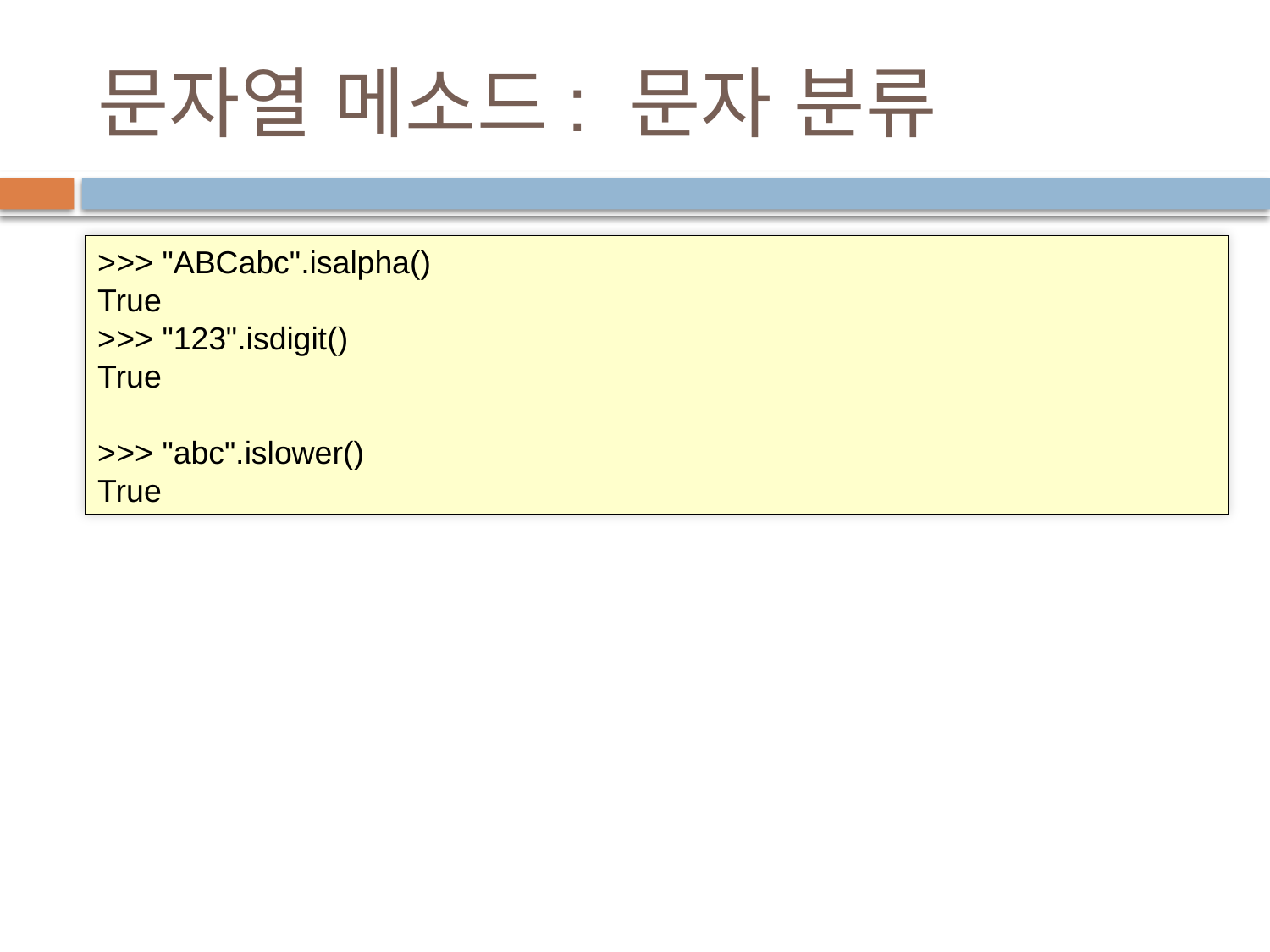

# 문자열 메소드: 문자 분류
>>> "ABCabc".isalpha()
True
>>> "123".isdigit()
True

>>> "abc".islower()
True